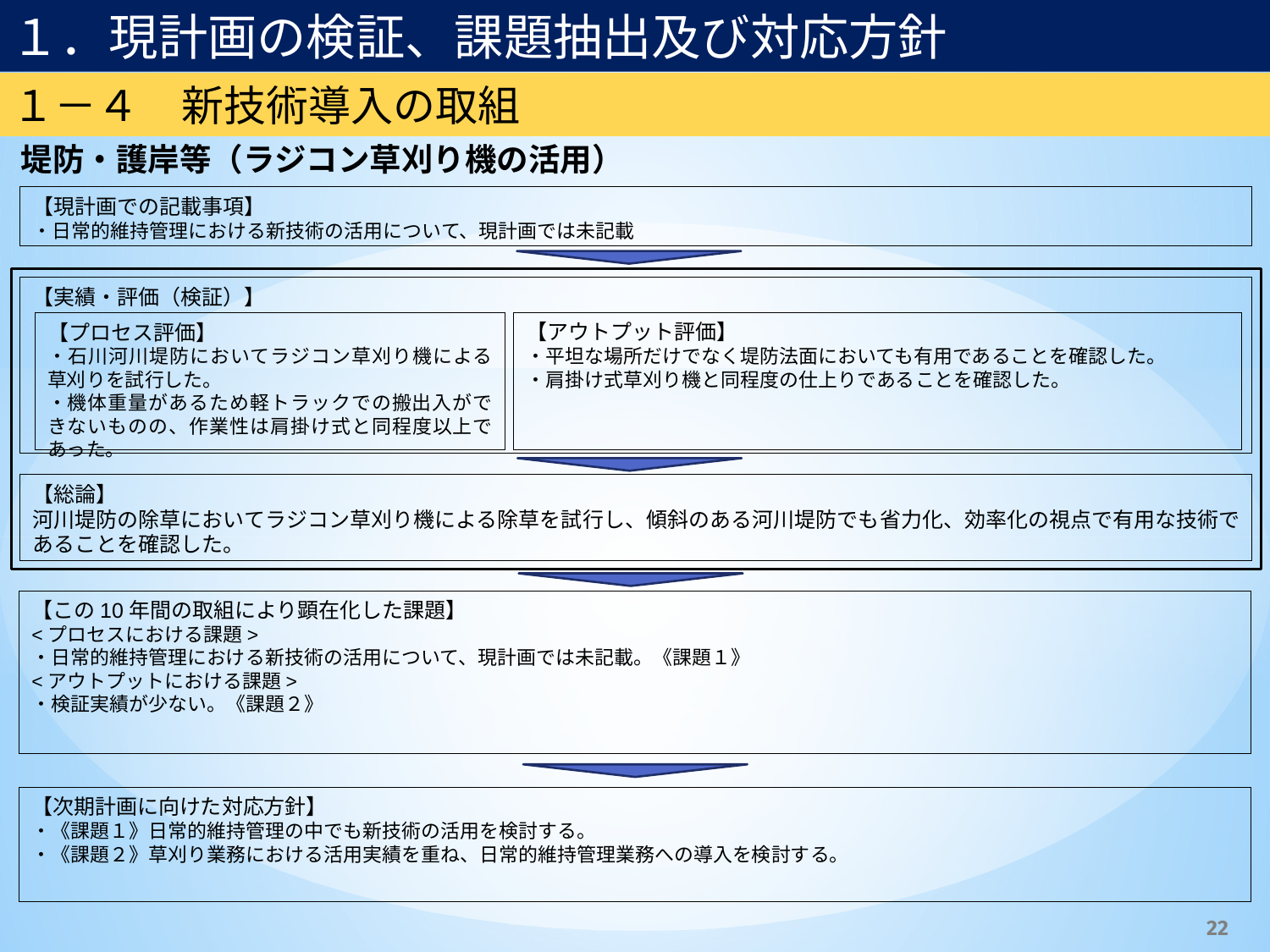

１．現計画の検証、課題抽出及び対応方針
１－４　新技術導入の取組
堤防・護岸等（ラジコン草刈り機の活用）
【現計画での記載事項】
・日常的維持管理における新技術の活用について、現計画では未記載

【実績・評価（検証）】
【アウトプット評価】
・平坦な場所だけでなく堤防法面においても有用であることを確認した。
・肩掛け式草刈り機と同程度の仕上りであることを確認した。
【プロセス評価】
・石川河川堤防においてラジコン草刈り機による草刈りを試行した。
・機体重量があるため軽トラックでの搬出入ができないものの、作業性は肩掛け式と同程度以上であった。

【総論】
河川堤防の除草においてラジコン草刈り機による除草を試行し、傾斜のある河川堤防でも省力化、効率化の視点で有用な技術であることを確認した。

【この10年間の取組により顕在化した課題】
<プロセスにおける課題>
・日常的維持管理における新技術の活用について、現計画では未記載。《課題１》
<アウトプットにおける課題>
・検証実績が少ない。《課題２》

【次期計画に向けた対応方針】
・《課題１》日常的維持管理の中でも新技術の活用を検討する。
・《課題２》草刈り業務における活用実績を重ね、日常的維持管理業務への導入を検討する。
22